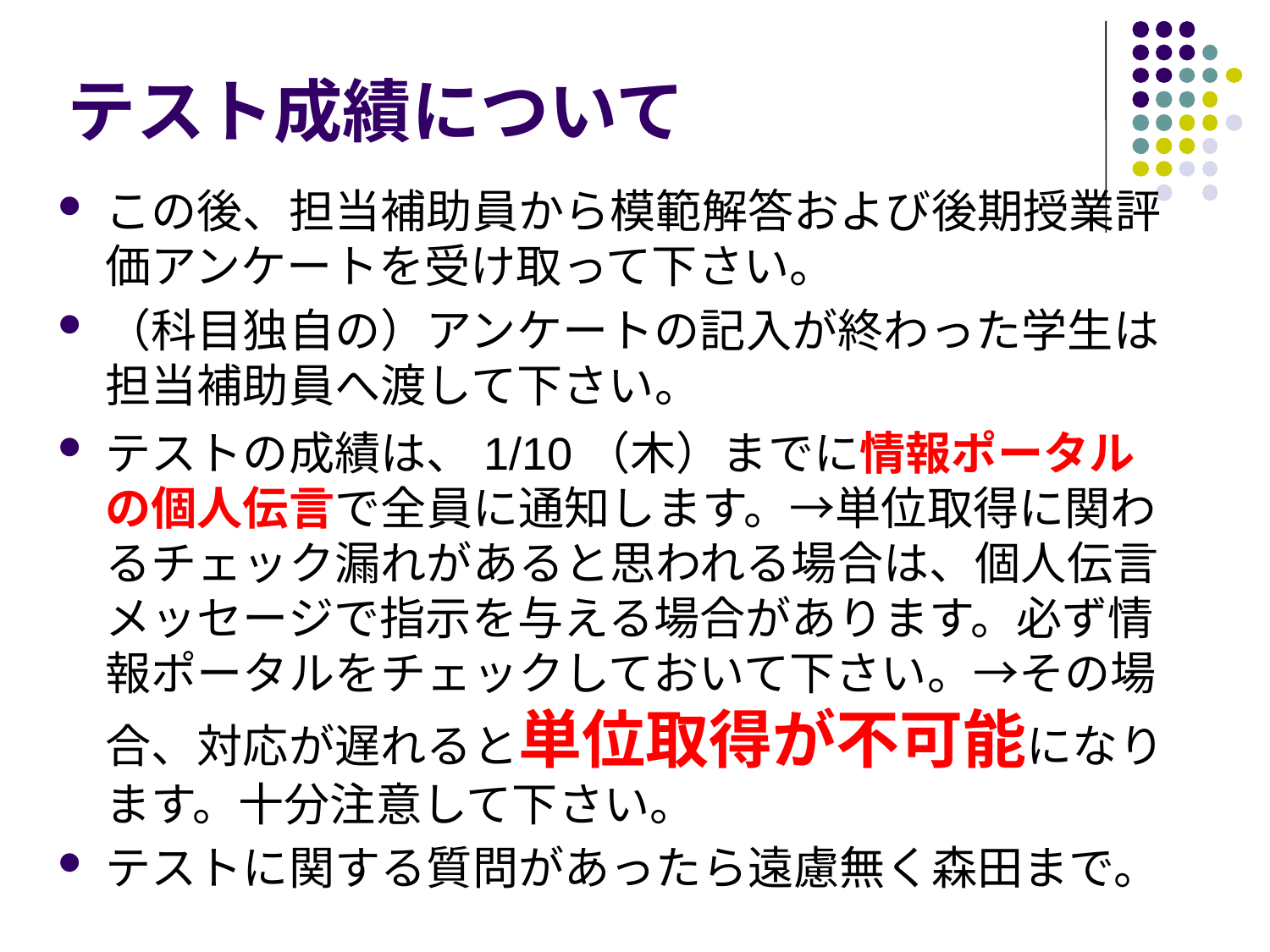

# テスト成績について
この後、担当補助員から模範解答および後期授業評価アンケートを受け取って下さい。
（科目独自の）アンケートの記入が終わった学生は担当補助員へ渡して下さい。
テストの成績は、1/10（木）までに情報ポータルの個人伝言で全員に通知します。→単位取得に関わるチェック漏れがあると思われる場合は、個人伝言メッセージで指示を与える場合があります。必ず情報ポータルをチェックしておいて下さい。→その場合、対応が遅れると単位取得が不可能になります。十分注意して下さい。
テストに関する質問があったら遠慮無く森田まで。